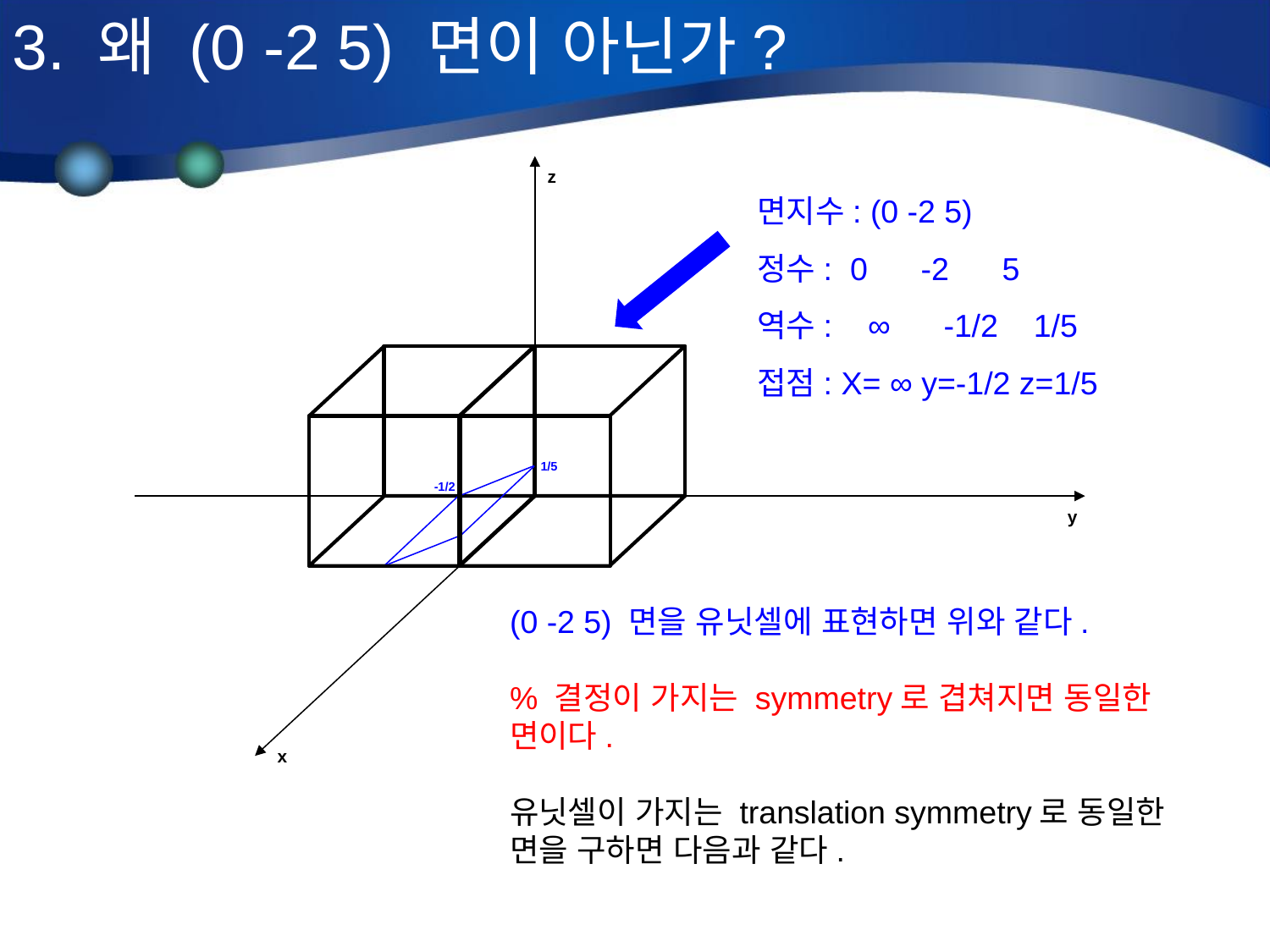

3. 왜 (0 -2 5) 면이 아닌가?
z
면지수: (0 -2 5)
정수:  0      -2      5
역수:    ∞      -1/2    1/5
접점: X= ∞ y=-1/2 z=1/5

1/5
-1/2

y
(0 -2 5) 면을 유닛셀에 표현하면 위와 같다.

% 결정이 가지는 symmetry로 겹쳐지면 동일한 면이다.

유닛셀이 가지는 translation symmetry로 동일한 면을 구하면 다음과 같다.
x